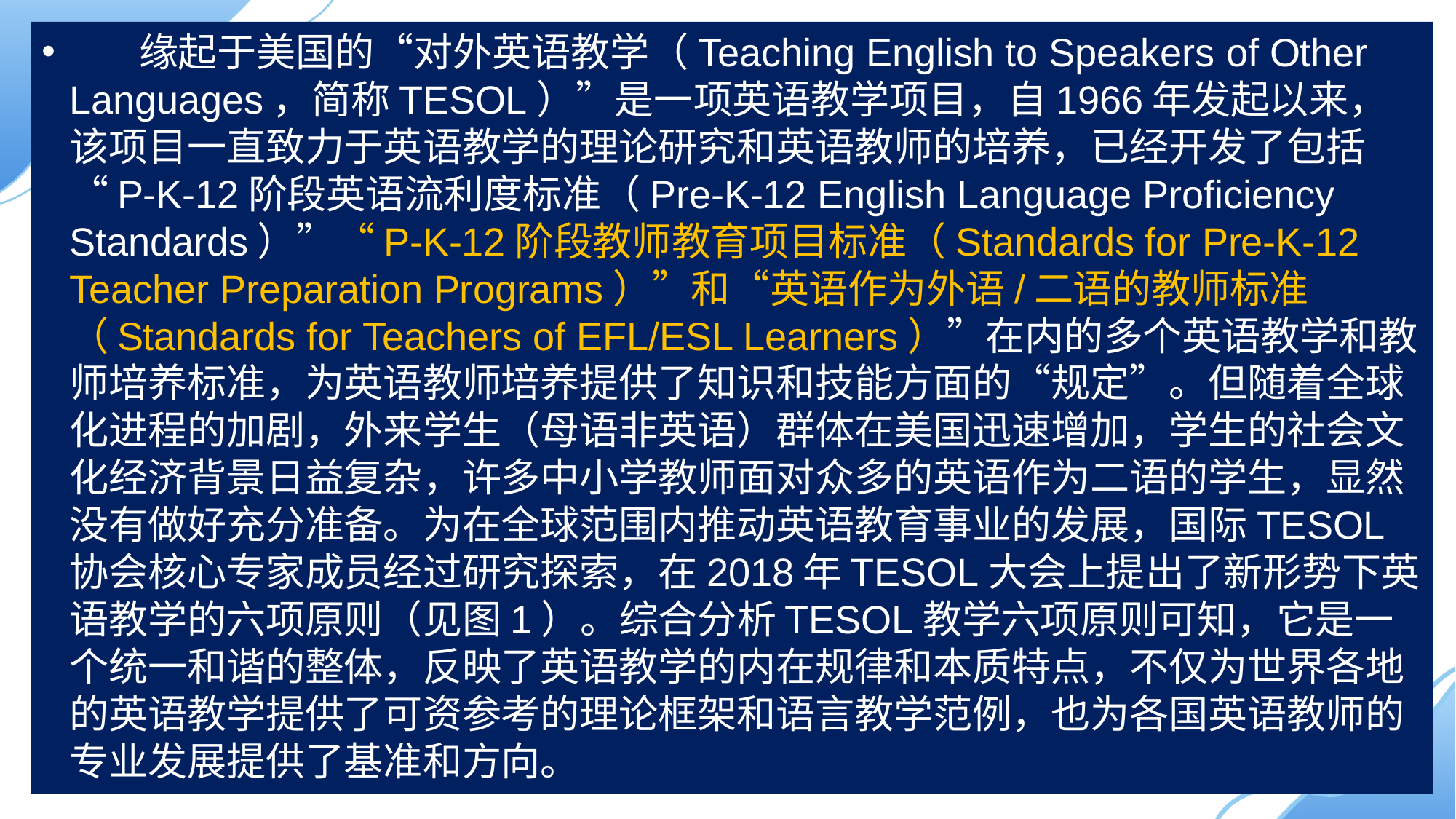

缘起于美国的“对外英语教学（Teaching English to Speakers of Other Languages，简称TESOL）”是一项英语教学项目，自1966年发起以来，该项目一直致力于英语教学的理论研究和英语教师的培养，已经开发了包括“P-K-12阶段英语流利度标准（Pre-K-12 English Language Proficiency Standards）”“P-K-12阶段教师教育项目标准（Standards for Pre-K-12 Teacher Preparation Programs）”和“英语作为外语/二语的教师标准（Standards for Teachers of EFL/ESL Learners）”在内的多个英语教学和教师培养标准，为英语教师培养提供了知识和技能方面的“规定”。但随着全球化进程的加剧，外来学生（母语非英语）群体在美国迅速增加，学生的社会文化经济背景日益复杂，许多中小学教师面对众多的英语作为二语的学生，显然没有做好充分准备。为在全球范围内推动英语教育事业的发展，国际TESOL协会核心专家成员经过研究探索，在2018年TESOL大会上提出了新形势下英语教学的六项原则（见图1）。综合分析TESOL教学六项原则可知，它是一个统一和谐的整体，反映了英语教学的内在规律和本质特点，不仅为世界各地的英语教学提供了可资参考的理论框架和语言教学范例，也为各国英语教师的专业发展提供了基准和方向。